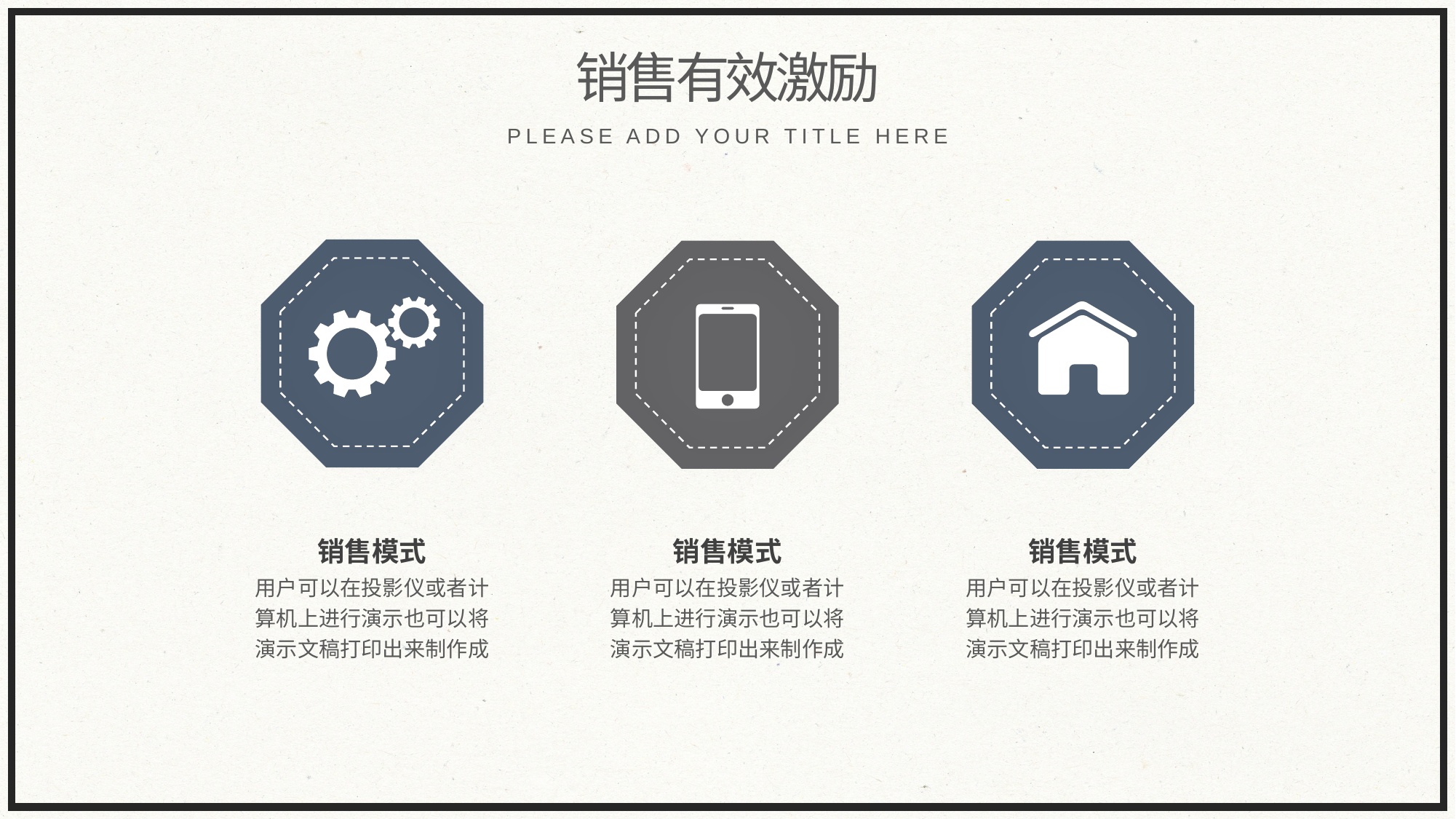

销售有效激励
PLEASE ADD YOUR TITLE HERE

销售模式
用户可以在投影仪或者计算机上进行演示也可以将演示文稿打印出来制作成
销售模式
用户可以在投影仪或者计算机上进行演示也可以将演示文稿打印出来制作成
销售模式
用户可以在投影仪或者计算机上进行演示也可以将演示文稿打印出来制作成